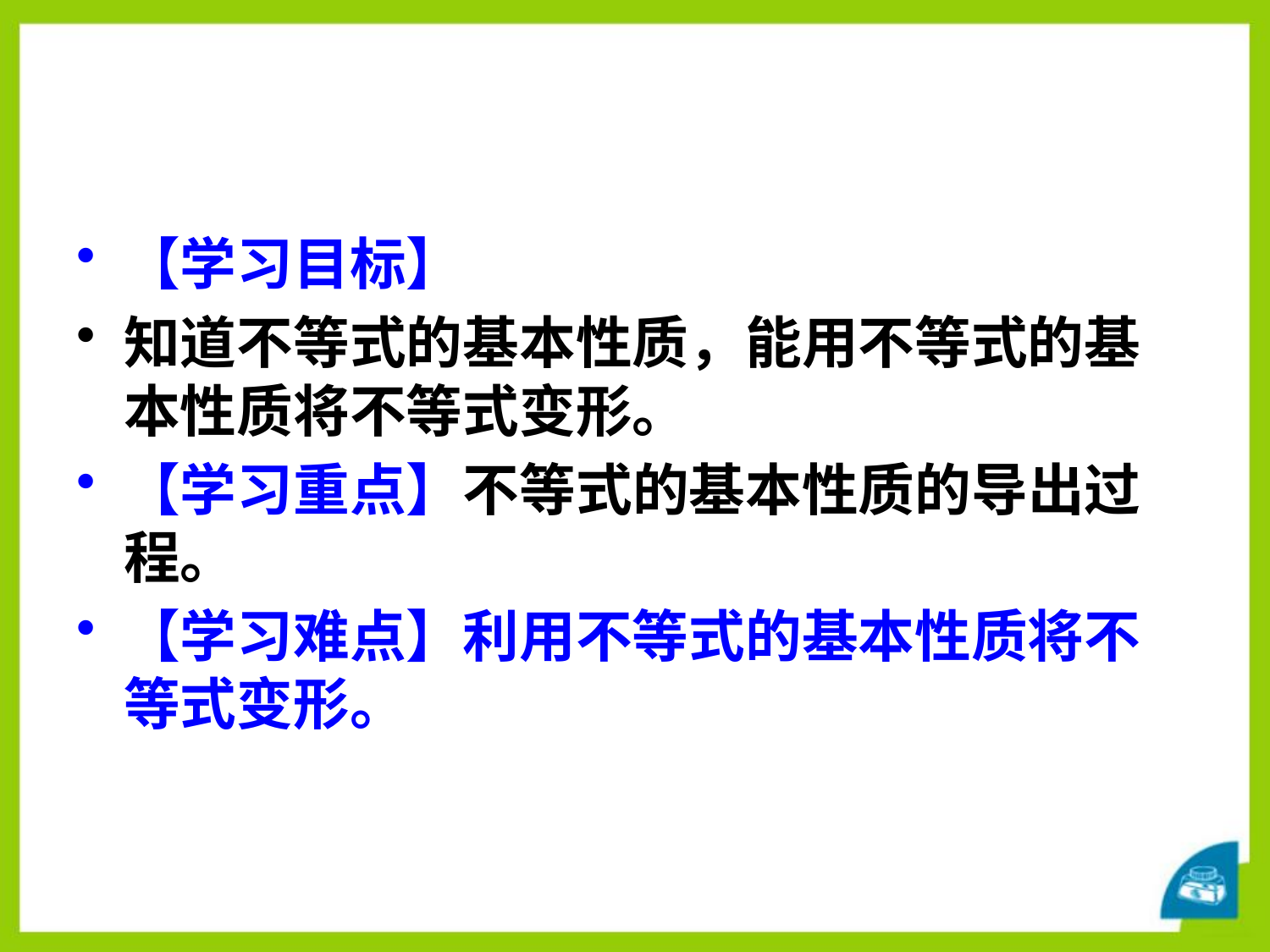

【学习目标】
知道不等式的基本性质，能用不等式的基本性质将不等式变形。
【学习重点】不等式的基本性质的导出过程。
【学习难点】利用不等式的基本性质将不等式变形。